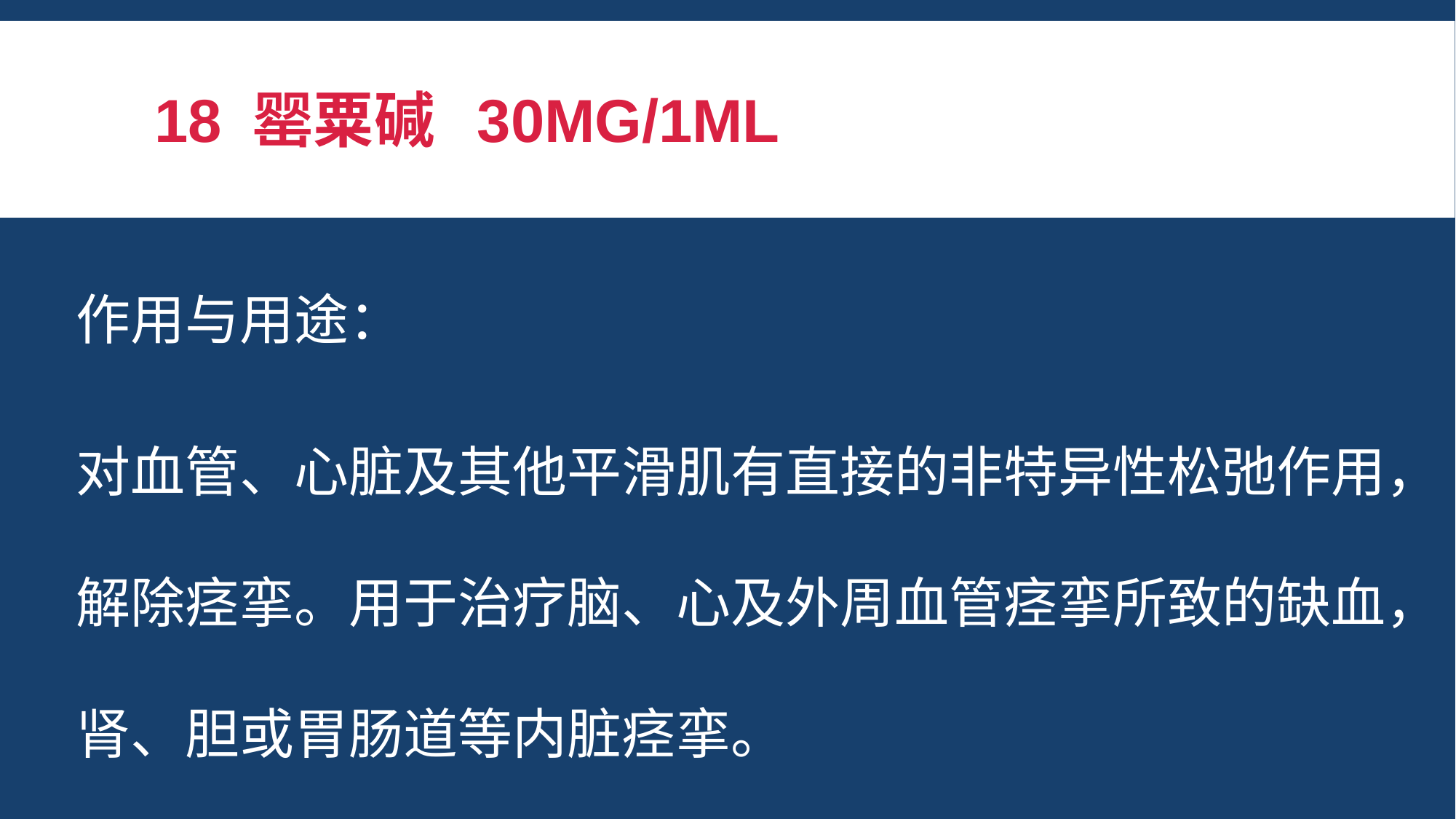

# 18 罂粟碱  30mg/1ml
作用与用途：
对血管、心脏及其他平滑肌有直接的非特异性松弛作用，解除痉挛。用于治疗脑、心及外周血管痉挛所致的缺血，肾、胆或胃肠道等内脏痉挛。